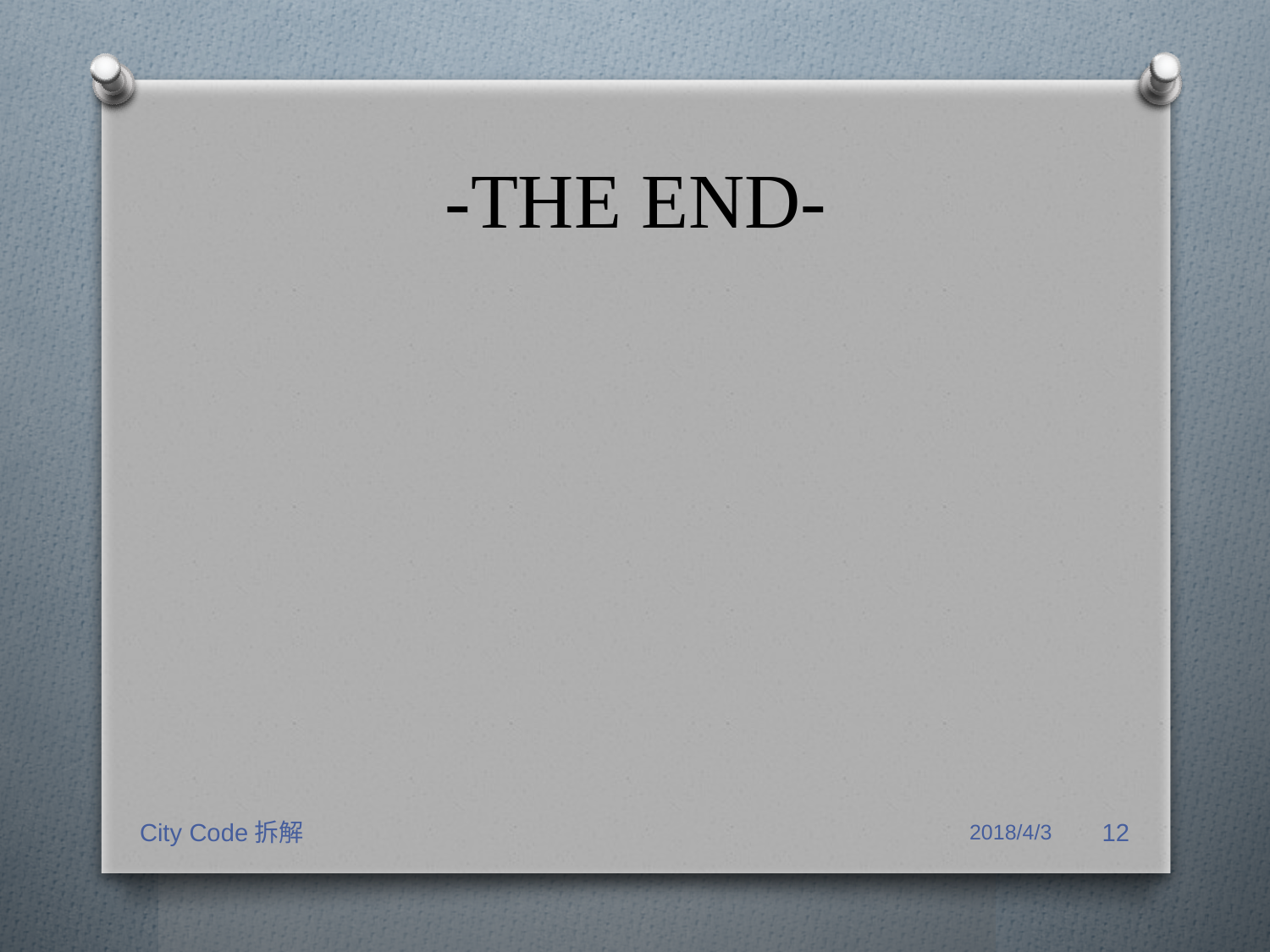

# -THE END-
City Code拆解
2018/4/3
12